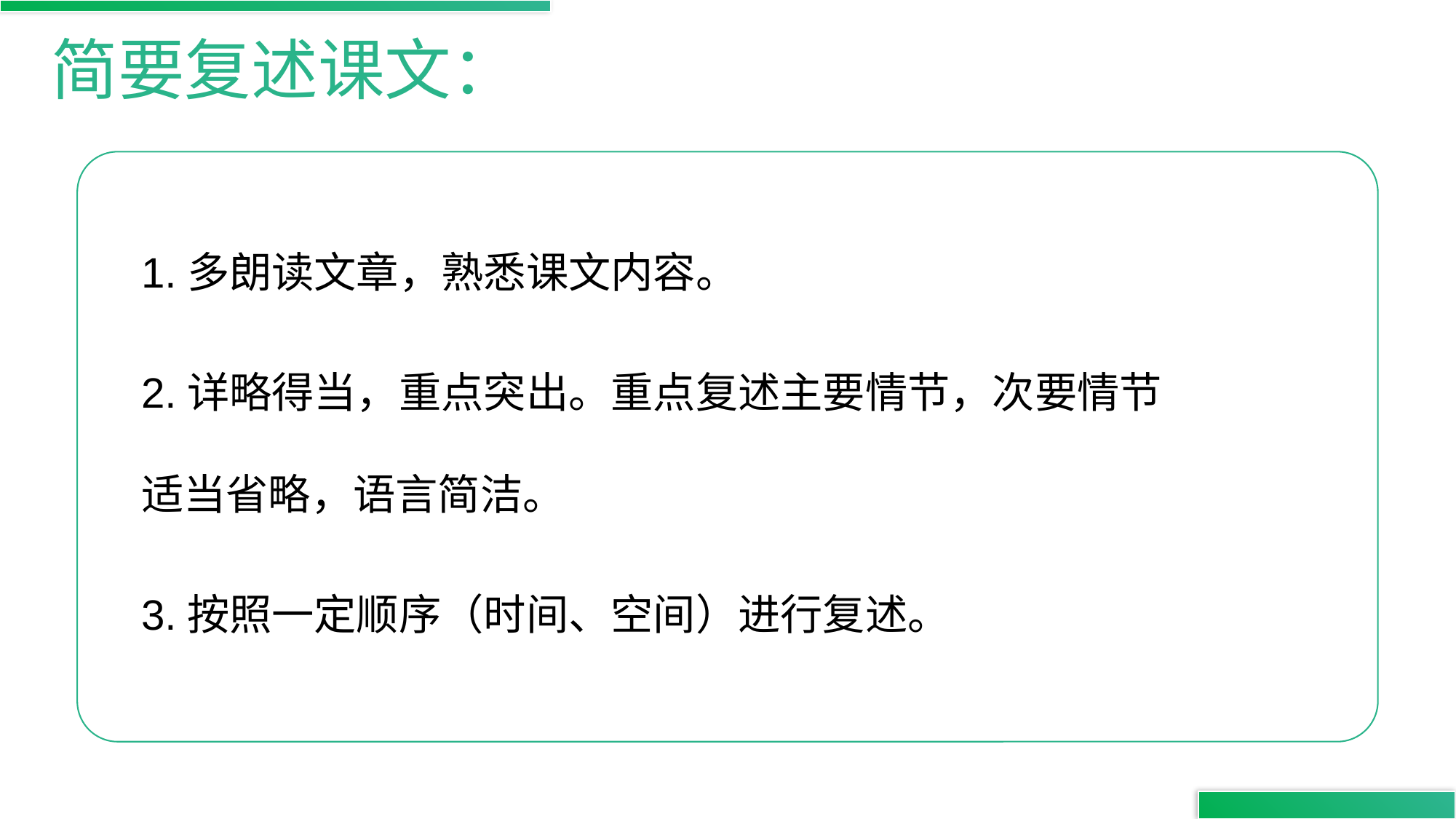

简要复述课文：
1.多朗读文章，熟悉课文内容。
2.详略得当，重点突出。重点复述主要情节，次要情节适当省略，语言简洁。
3.按照一定顺序（时间、空间）进行复述。